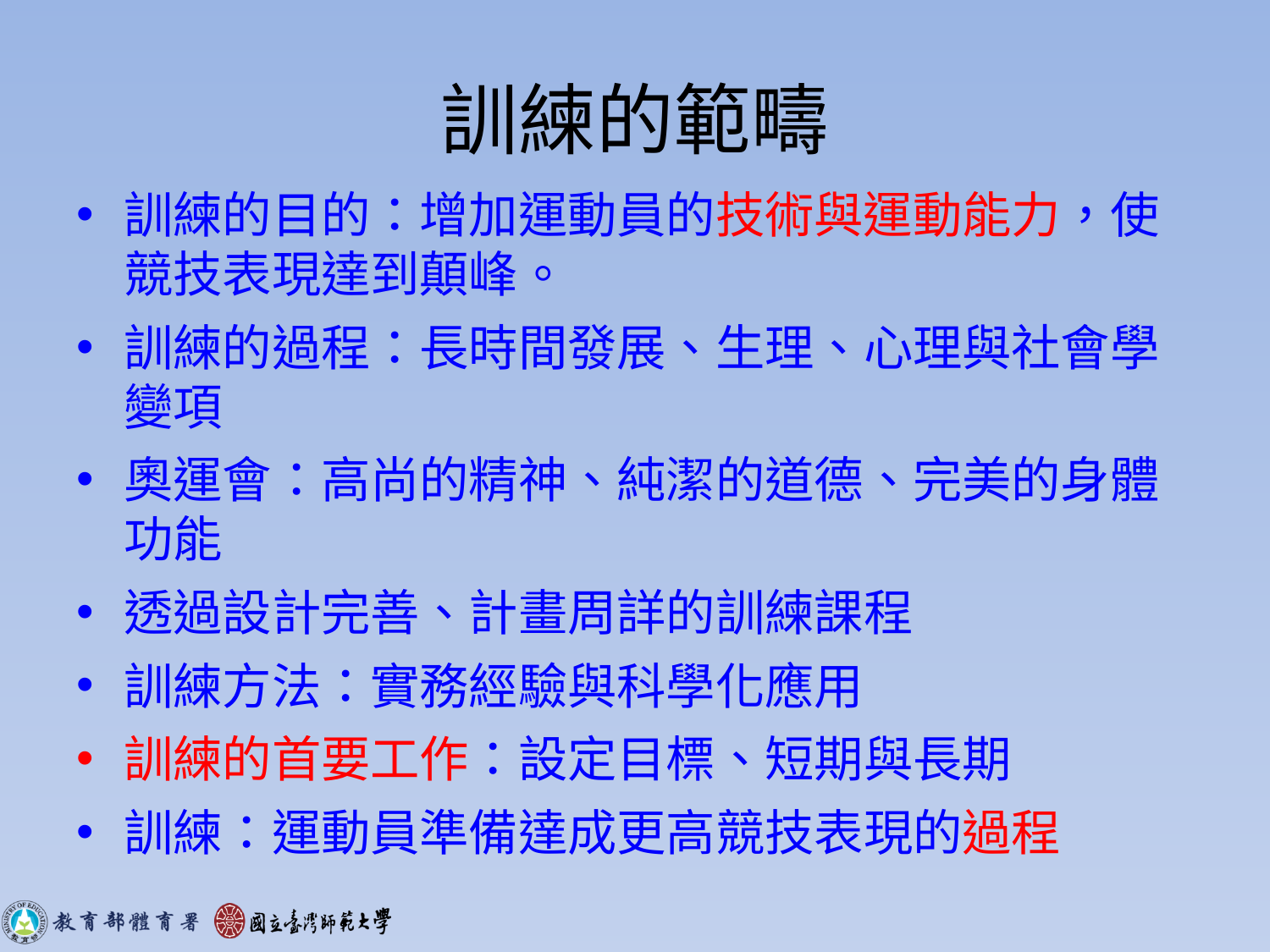

# 訓練的範疇
訓練的目的：增加運動員的技術與運動能力，使競技表現達到顛峰。
訓練的過程：長時間發展、生理、心理與社會學變項
奧運會：高尚的精神、純潔的道德、完美的身體功能
透過設計完善、計畫周詳的訓練課程
訓練方法：實務經驗與科學化應用
訓練的首要工作：設定目標、短期與長期
訓練：運動員準備達成更高競技表現的過程